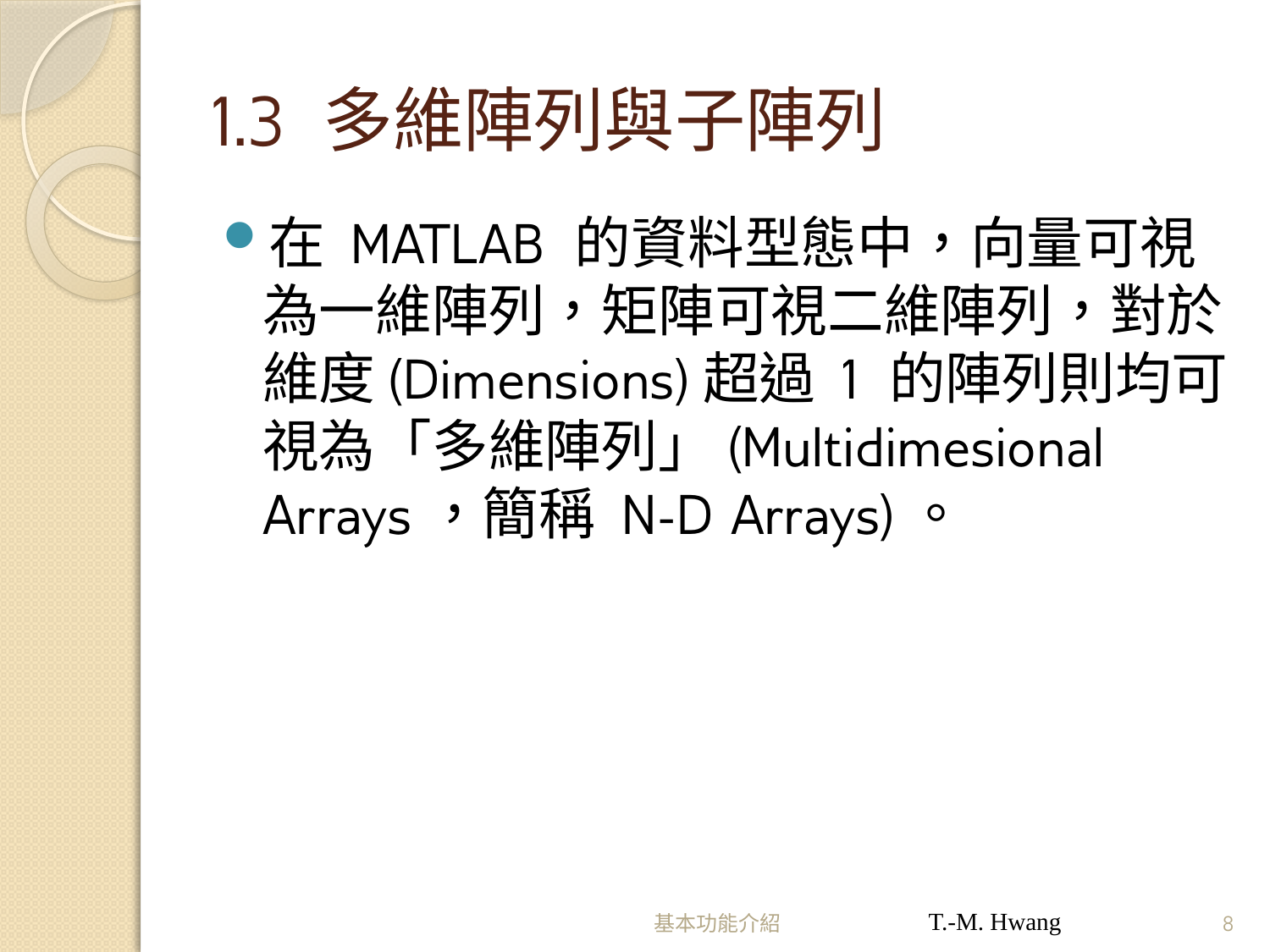

# 1.3 多維陣列與子陣列
在 MATLAB 的資料型態中，向量可視為一維陣列，矩陣可視二維陣列，對於維度(Dimensions)超過 1 的陣列則均可視為「多維陣列」(Multidimesional Arrays，簡稱 N-D Arrays)。
基本功能介紹
T.-M. Hwang
8